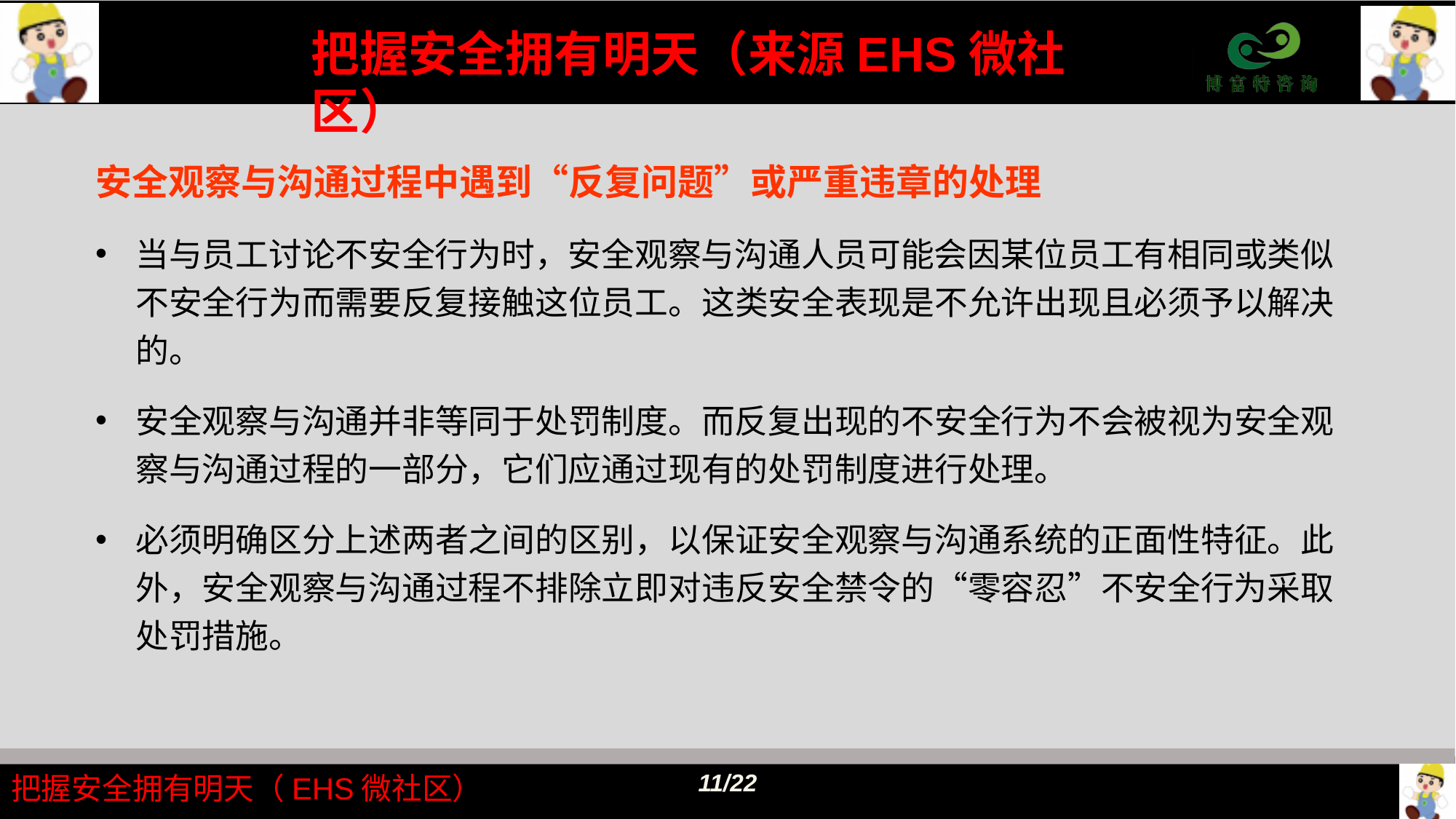

安全观察与沟通过程中遇到“反复问题”或严重违章的处理
当与员工讨论不安全行为时，安全观察与沟通人员可能会因某位员工有相同或类似不安全行为而需要反复接触这位员工。这类安全表现是不允许出现且必须予以解决的。
安全观察与沟通并非等同于处罚制度。而反复出现的不安全行为不会被视为安全观察与沟通过程的一部分，它们应通过现有的处罚制度进行处理。
必须明确区分上述两者之间的区别，以保证安全观察与沟通系统的正面性特征。此外，安全观察与沟通过程不排除立即对违反安全禁令的“零容忍”不安全行为采取处罚措施。
11/22